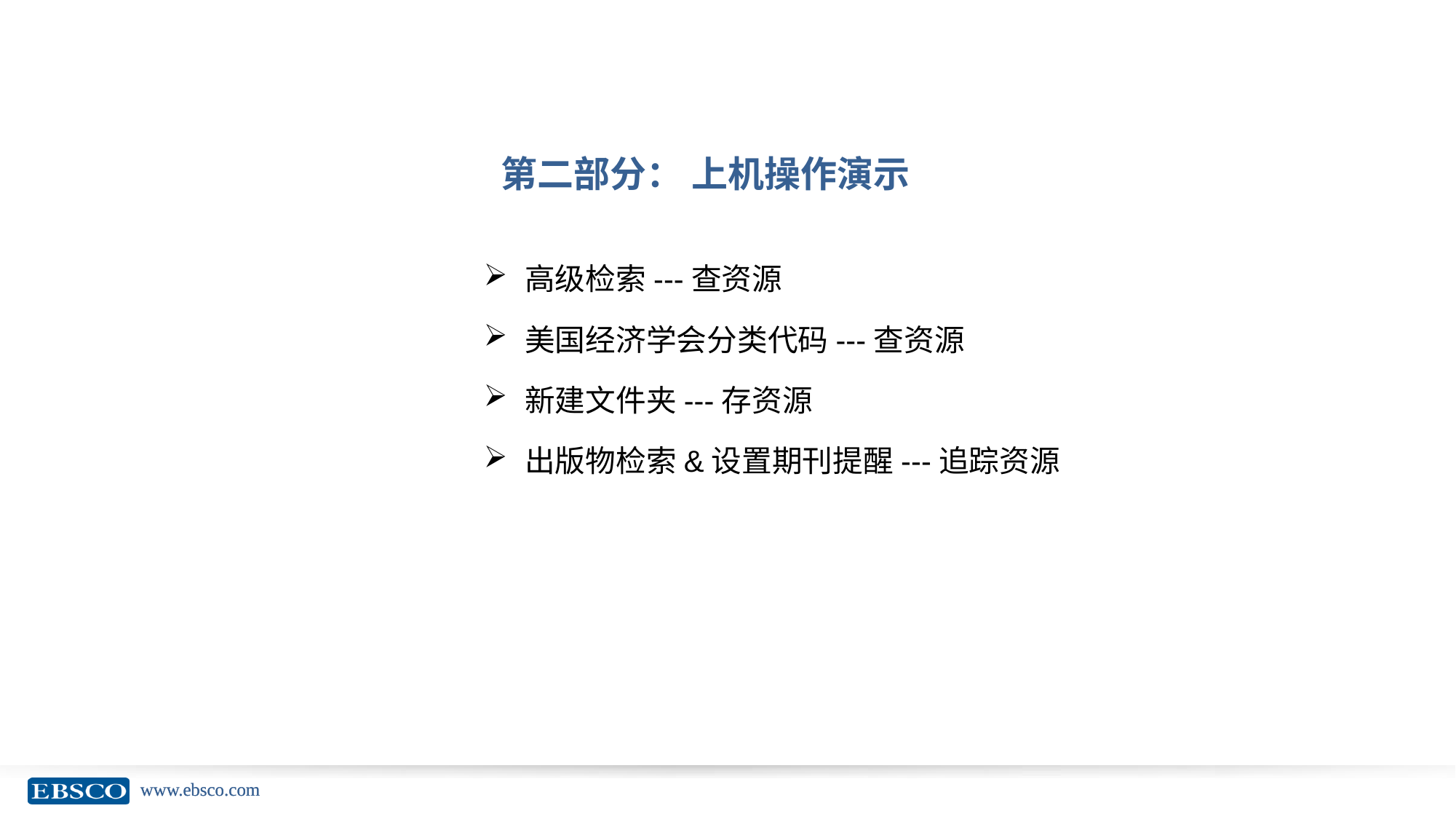

# 第二部分： 上机操作演示
高级检索---查资源
美国经济学会分类代码---查资源
新建文件夹---存资源
出版物检索&设置期刊提醒---追踪资源